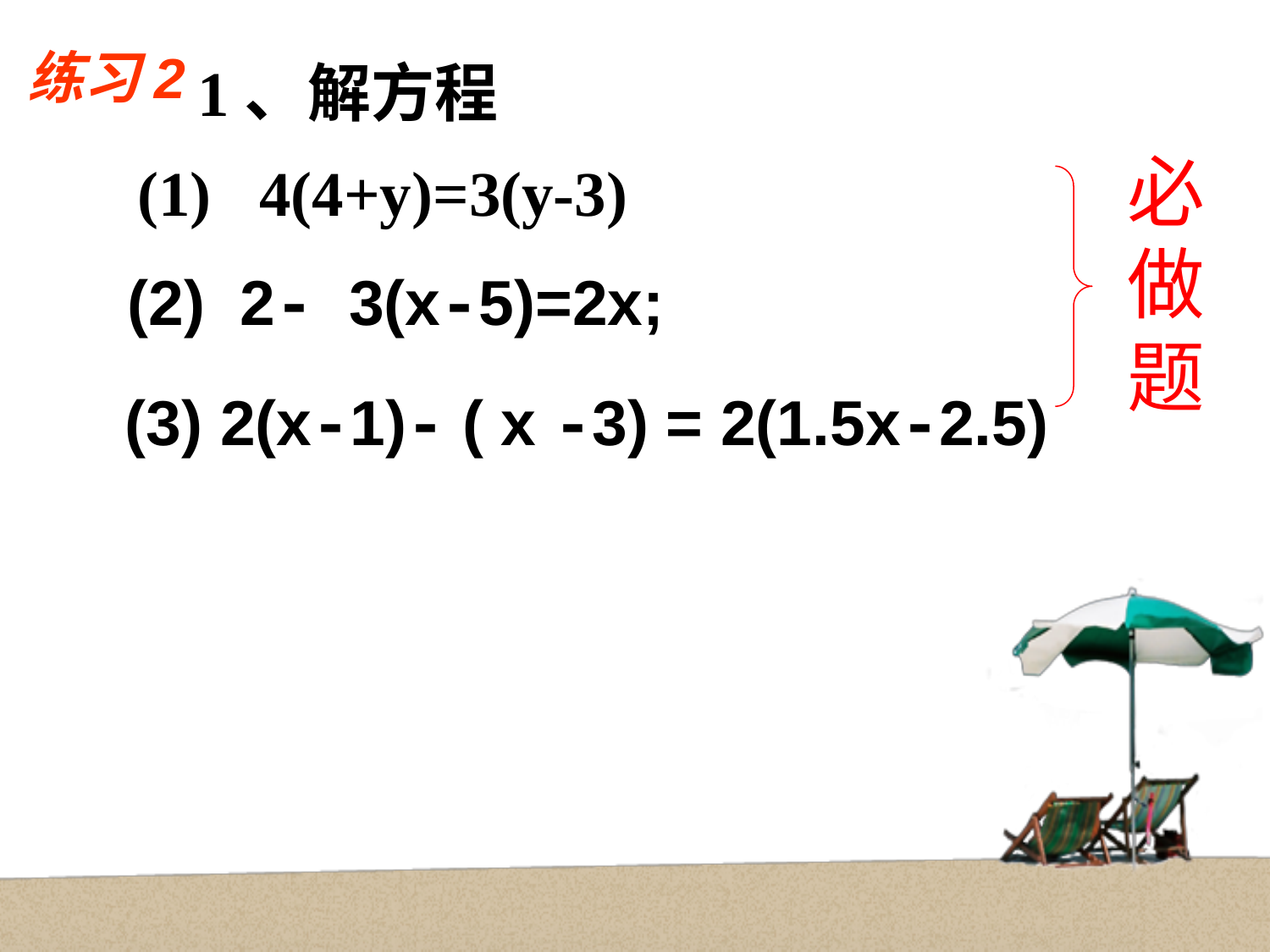

练习2
1、解方程
必
做
题
(1)   4(4+y)=3(y-3)

(2)  2-  3(x-5)=2x;

 (3) 2(x-1)- ( x -3) = 2(1.5x-2.5)